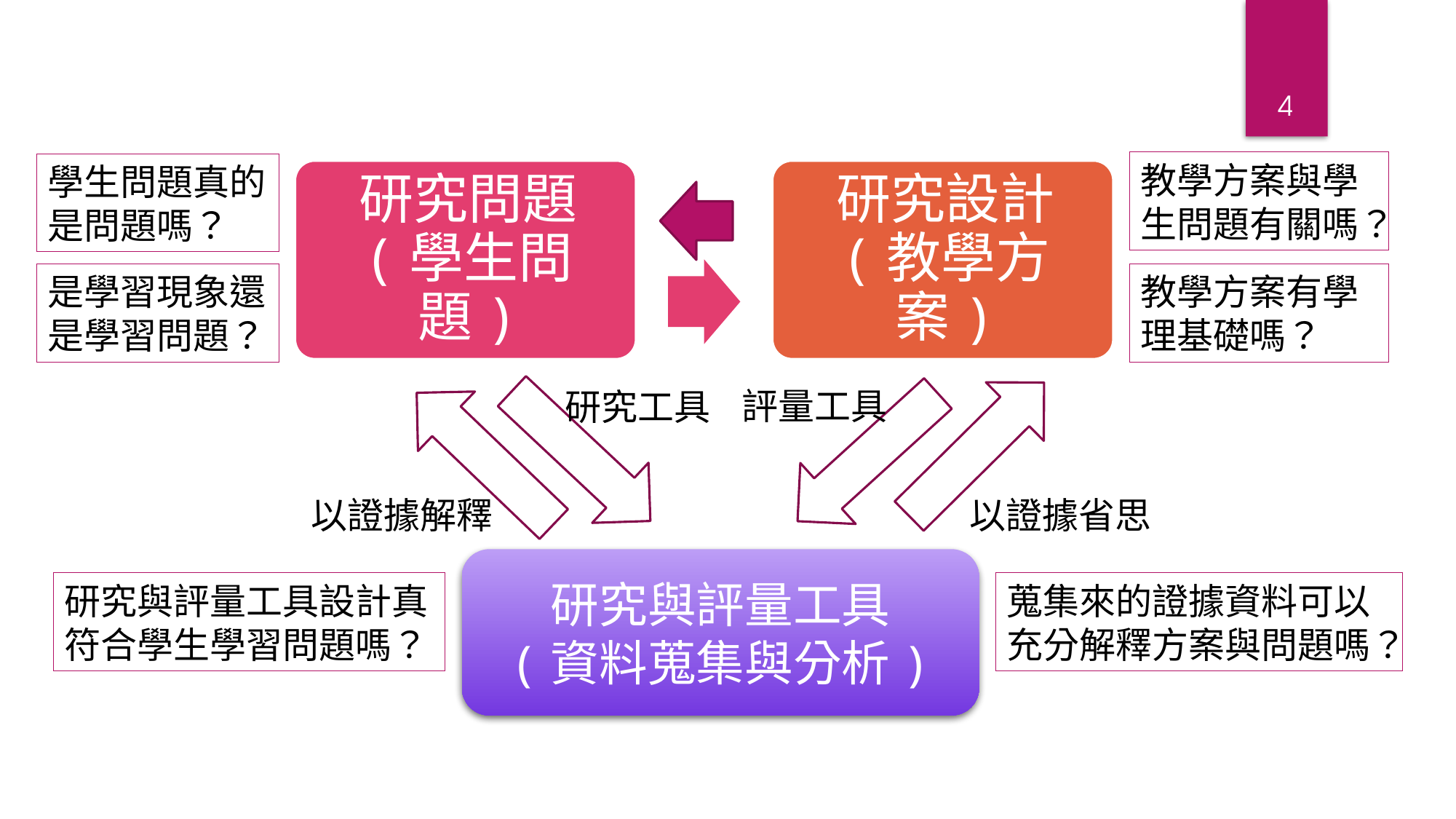

4
教學方案與學生問題有關嗎？
學生問題真的是問題嗎？
研究問題
(學生問題)

研究設計
(教學方案)

是學習現象還是學習問題？
教學方案有學理基礎嗎？
評量工具
研究工具

以證據省思
以證據解釋
研究與評量工具
(資料蒐集與分析)
研究與評量工具設計真符合學生學習問題嗎？
蒐集來的證據資料可以充分解釋方案與問題嗎？